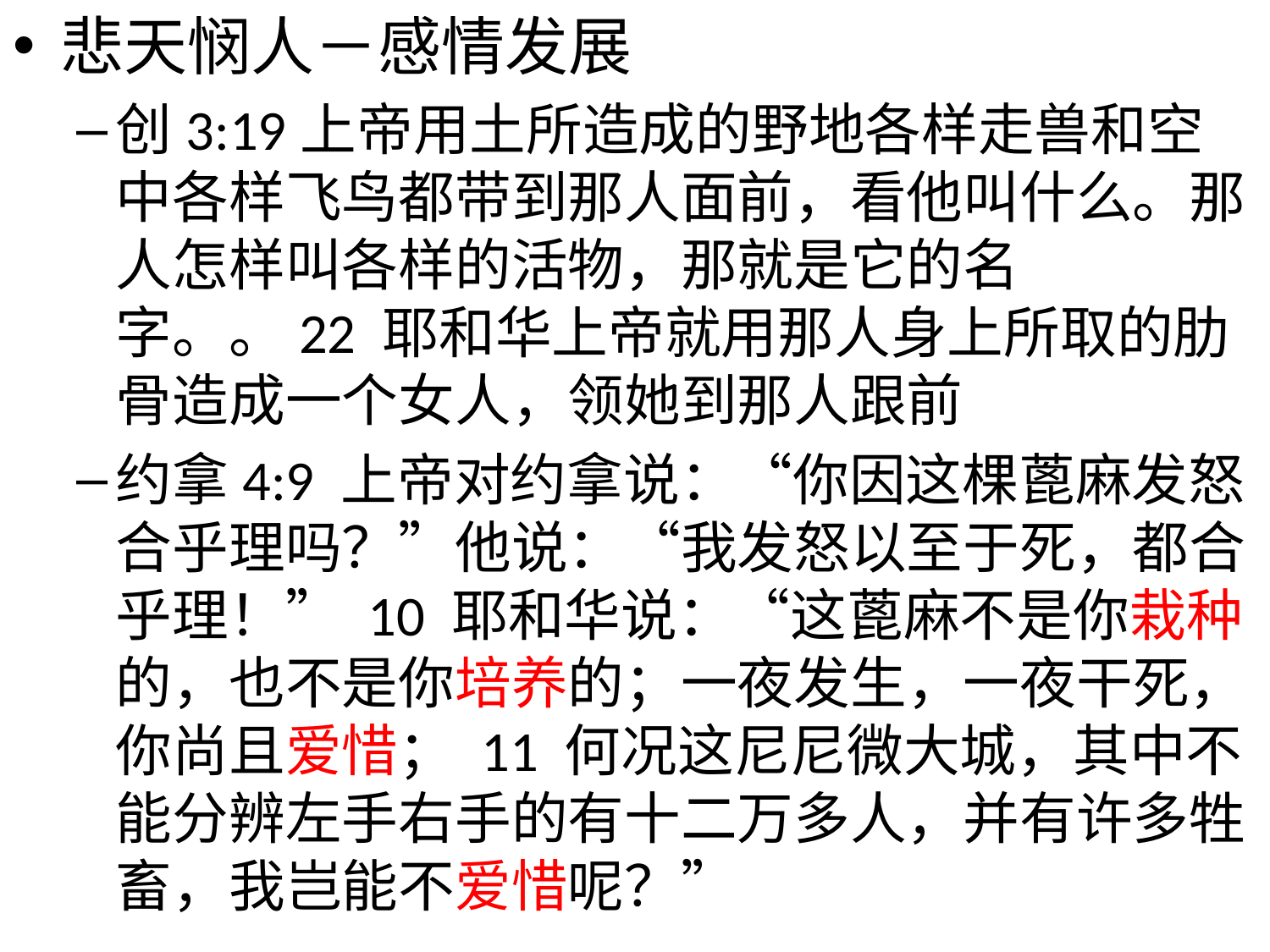

悲天悯人－感情发展
创3:19上帝用土所造成的野地各样走兽和空中各样飞鸟都带到那人面前，看他叫什么。那人怎样叫各样的活物，那就是它的名字。。22 耶和华上帝就用那人身上所取的肋骨造成一个女人，领她到那人跟前
约拿4:9 上帝对约拿说：“你因这棵蓖麻发怒合乎理吗？”他说：“我发怒以至于死，都合乎理！” 10 耶和华说：“这蓖麻不是你栽种的，也不是你培养的；一夜发生，一夜干死，你尚且爱惜； 11 何况这尼尼微大城，其中不能分辨左手右手的有十二万多人，并有许多牲畜，我岂能不爱惜呢？”